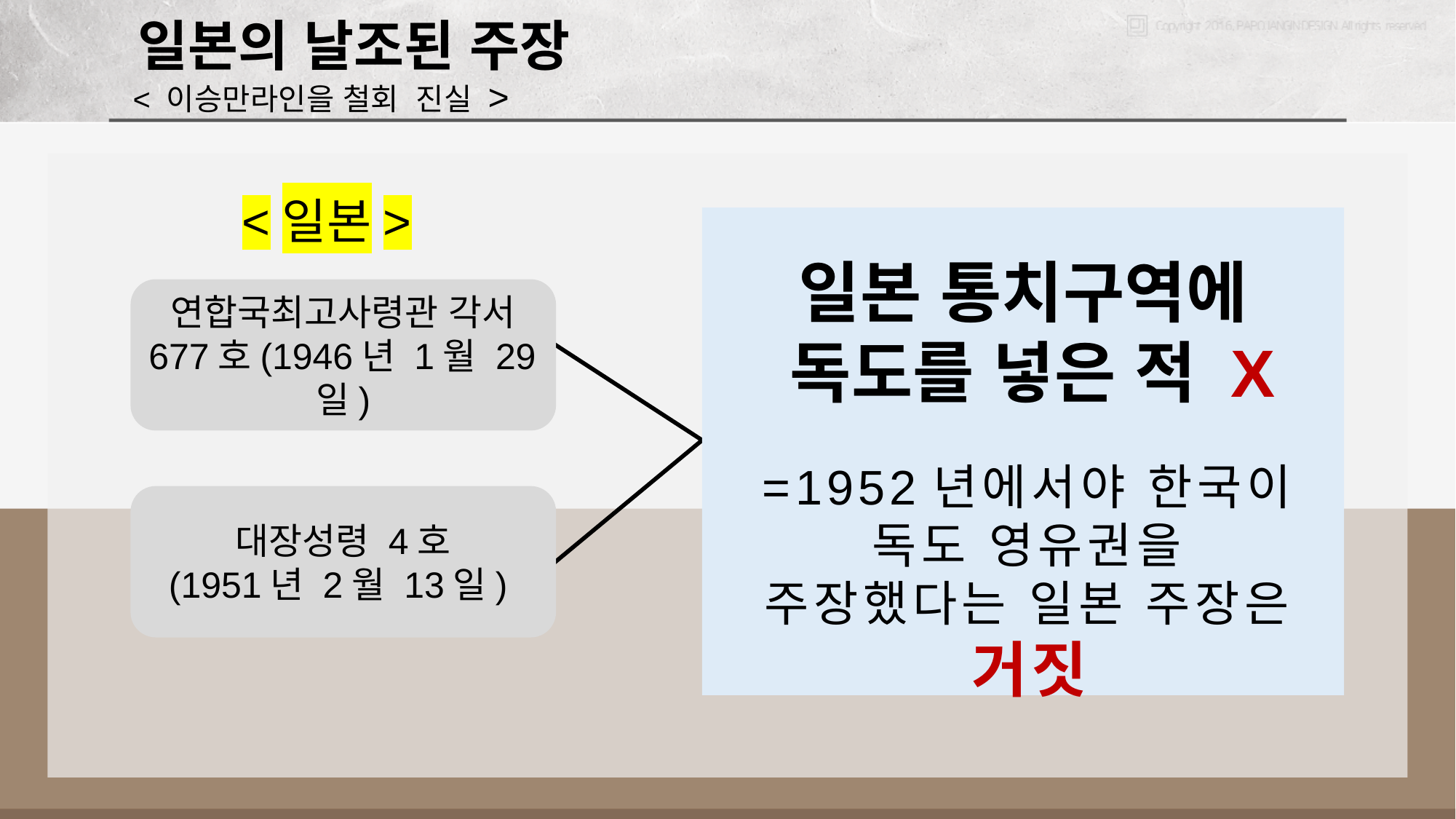

일본의 날조된 주장
< 이승만라인을 철회  진실 >

<일본>

일본 통치구역에
독도를 넣은 적 X

연합국최고사령관 각서 677호(1946년 1월 29일)
=1952년에서야 한국이 독도 영유권을 주장했다는 일본 주장은 거짓

대장성령 4호
(1951년 2월 13일)